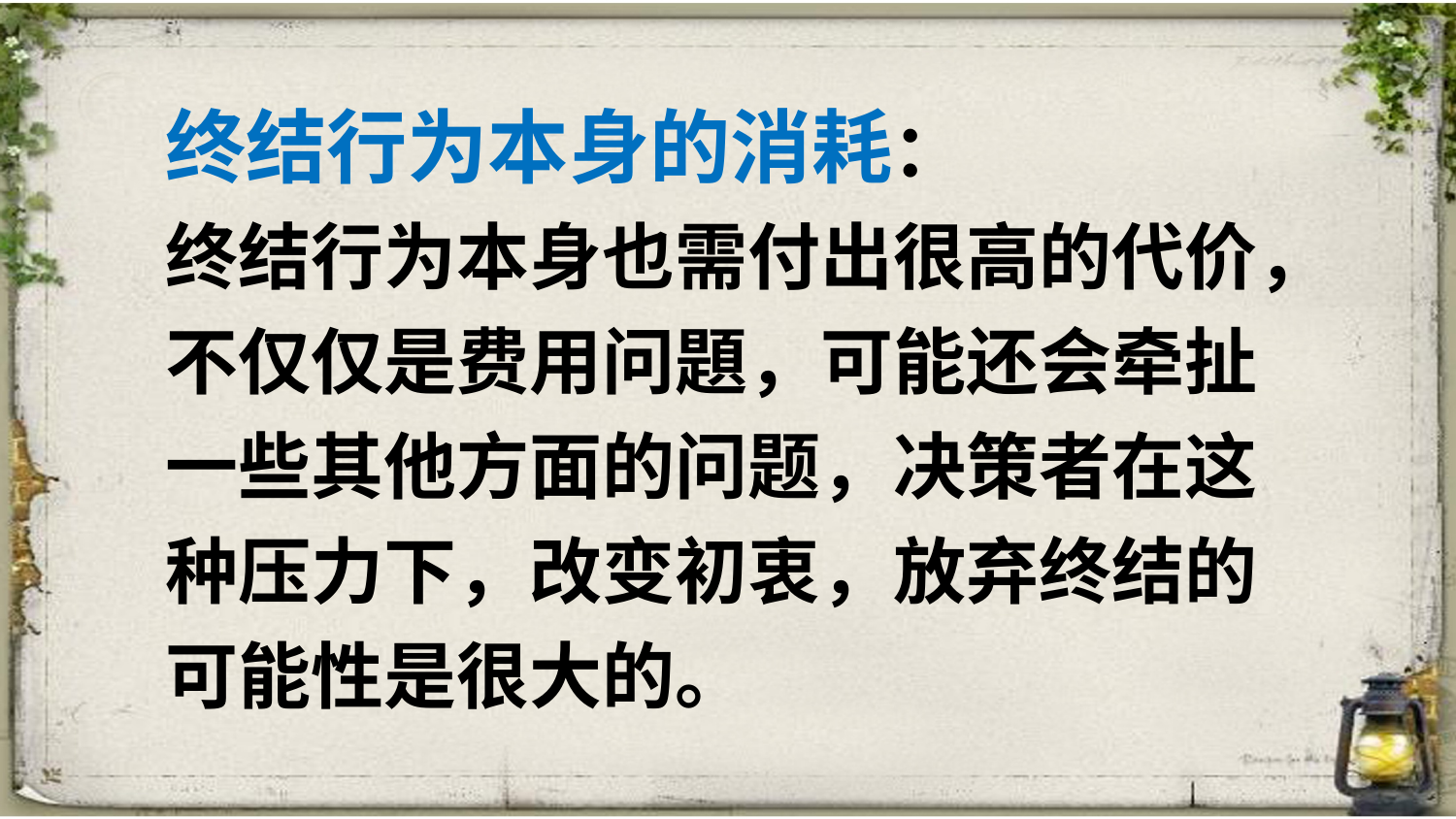

终结行为本身的消耗：
终结行为本身也需付出很高的代价，不仅仅是费用问題，可能还会牵扯一些其他方面的问题，决策者在这种压力下，改变初衷，放弃终结的可能性是很大的。